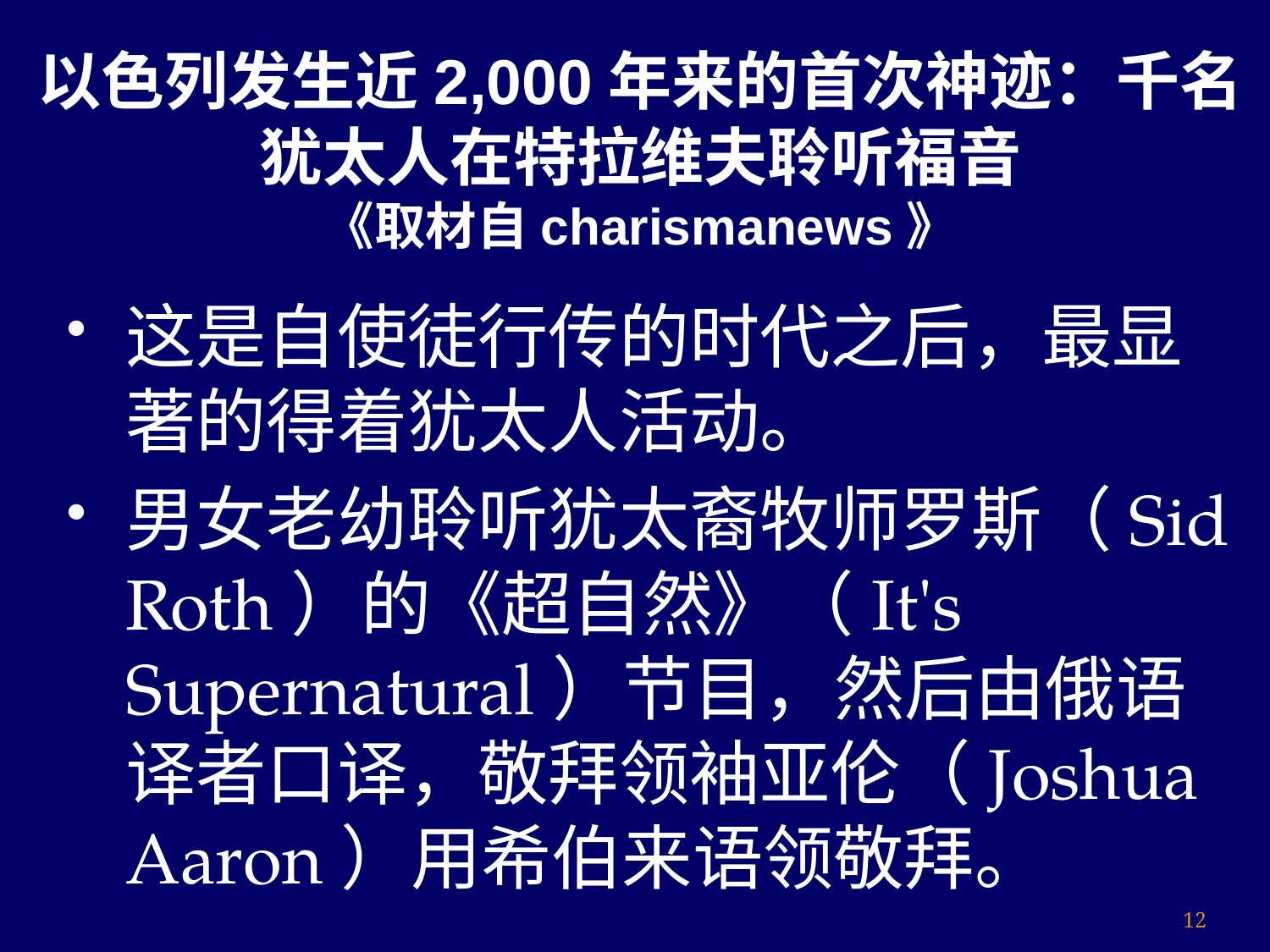

以色列发生近2,000年来的首次神迹：千名犹太人在特拉维夫聆听福音
《取材自charismanews》
这是自使徒行传的时代之后，最显著的得着犹太人活动。
男女老幼聆听犹太裔牧师罗斯（Sid Roth）的《超自然》（It's Supernatural）节目，然后由俄语译者口译，敬拜领袖亚伦（Joshua Aaron）用希伯来语领敬拜。
12